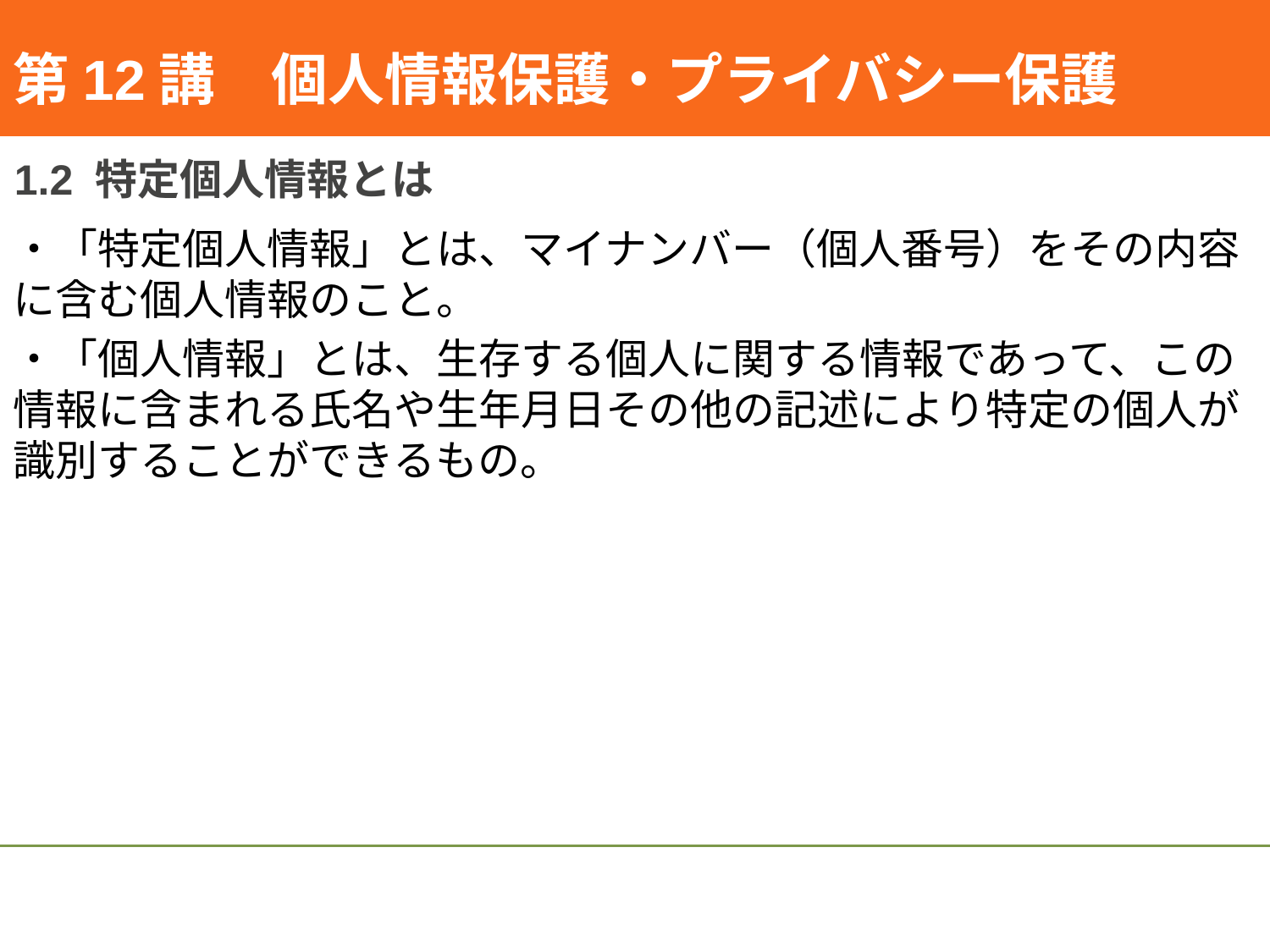

#
第12講　個人情報保護・プライバシー保護
1.2 特定個人情報とは
・「特定個人情報」とは、マイナンバー（個人番号）をその内容に含む個人情報のこと。
・「個人情報」とは、生存する個人に関する情報であって、この情報に含まれる氏名や生年月日その他の記述により特定の個人が識別することができるもの。